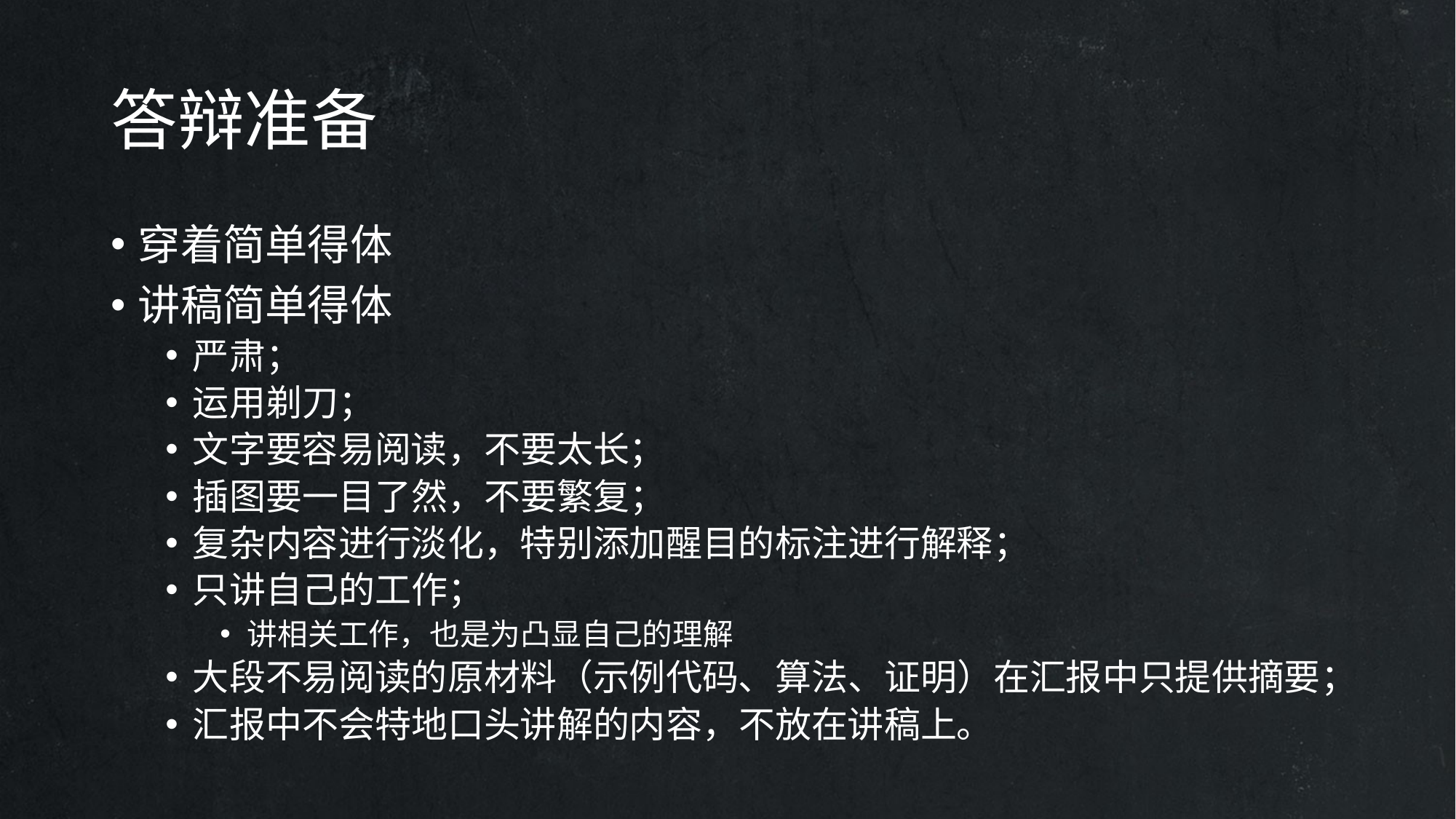

# 答辩准备
穿着简单得体
讲稿简单得体
严肃；
运用剃刀；
文字要容易阅读，不要太长；
插图要一目了然，不要繁复；
复杂内容进行淡化，特别添加醒目的标注进行解释；
只讲自己的工作；
讲相关工作，也是为凸显自己的理解
大段不易阅读的原材料（示例代码、算法、证明）在汇报中只提供摘要；
汇报中不会特地口头讲解的内容，不放在讲稿上。